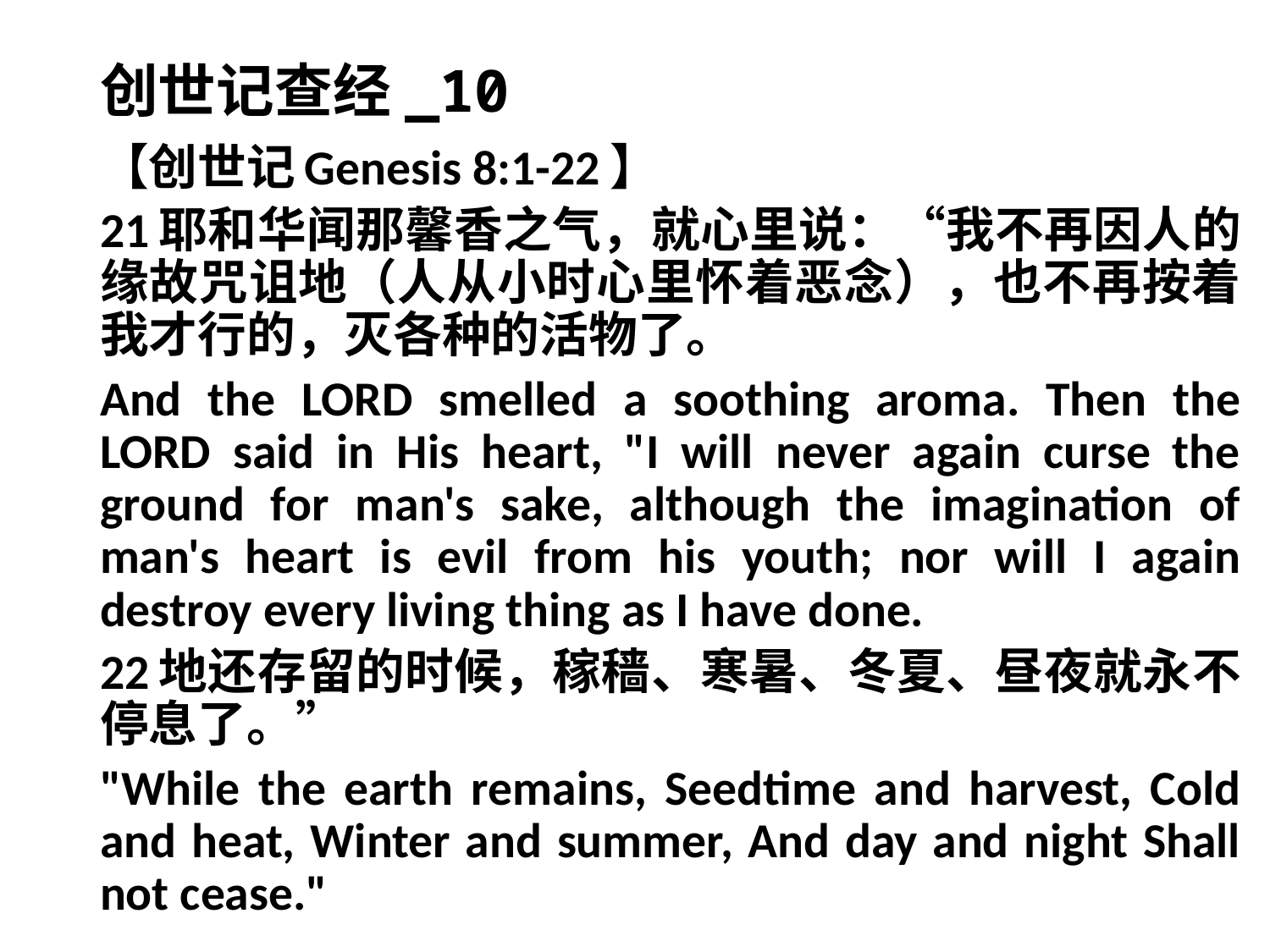

# 创世记查经_10
【创世记Genesis 8:1-22】
21耶和华闻那馨香之气，就心里说：“我不再因人的缘故咒诅地（人从小时心里怀着恶念），也不再按着我才行的，灭各种的活物了。
And the LORD smelled a soothing aroma. Then the LORD said in His heart, "I will never again curse the ground for man's sake, although the imagination of man's heart is evil from his youth; nor will I again destroy every living thing as I have done.
22地还存留的时候，稼穑、寒暑、冬夏、昼夜就永不停息了。”
"While the earth remains, Seedtime and harvest, Cold and heat, Winter and summer, And day and night Shall not cease."